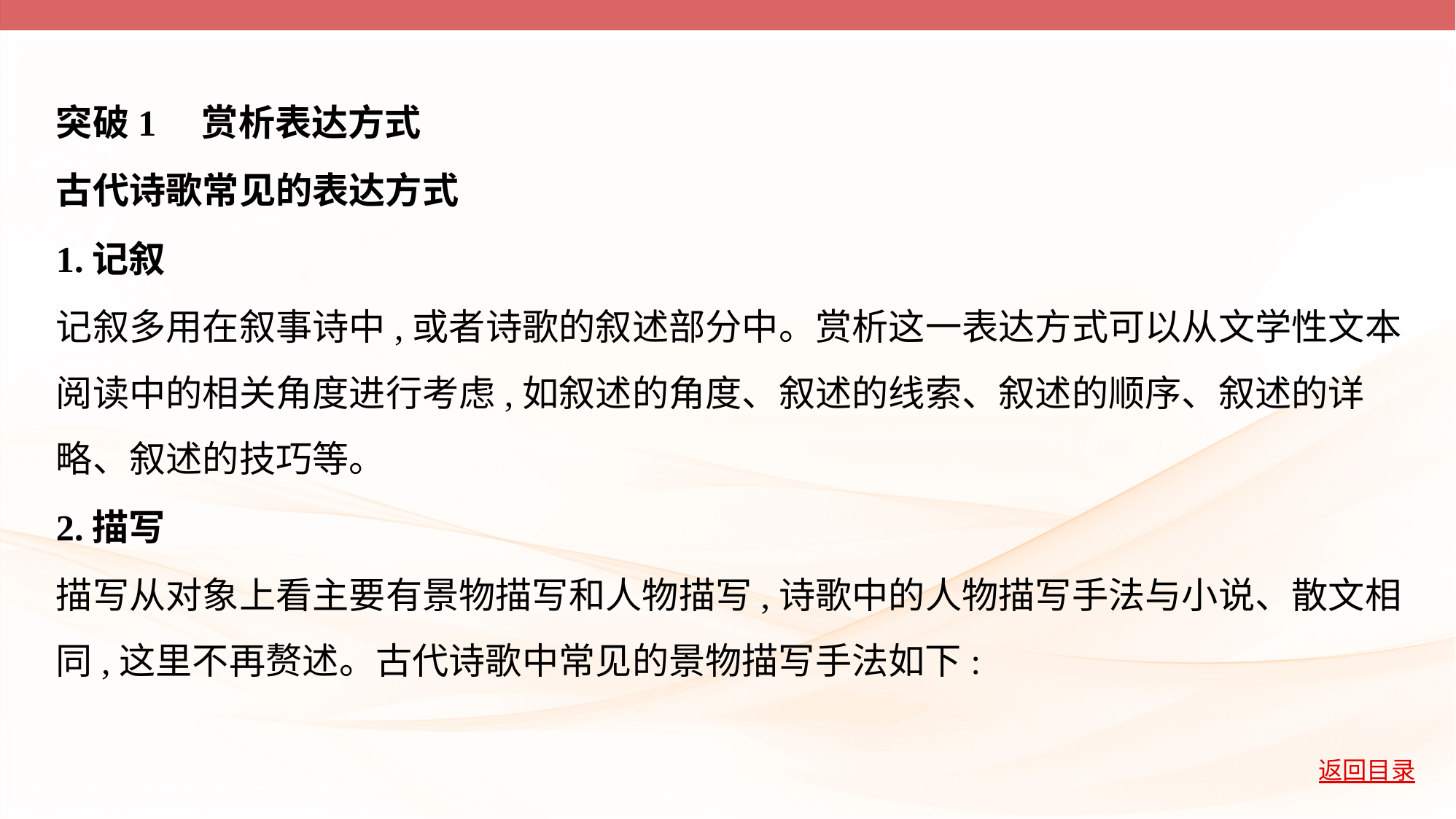

突破1　赏析表达方式
古代诗歌常见的表达方式
1.记叙
记叙多用在叙事诗中,或者诗歌的叙述部分中。赏析这一表达方式可以从文学性文本
阅读中的相关角度进行考虑,如叙述的角度、叙述的线索、叙述的顺序、叙述的详
略、叙述的技巧等。
2.描写
描写从对象上看主要有景物描写和人物描写,诗歌中的人物描写手法与小说、散文相
同,这里不再赘述。古代诗歌中常见的景物描写手法如下: